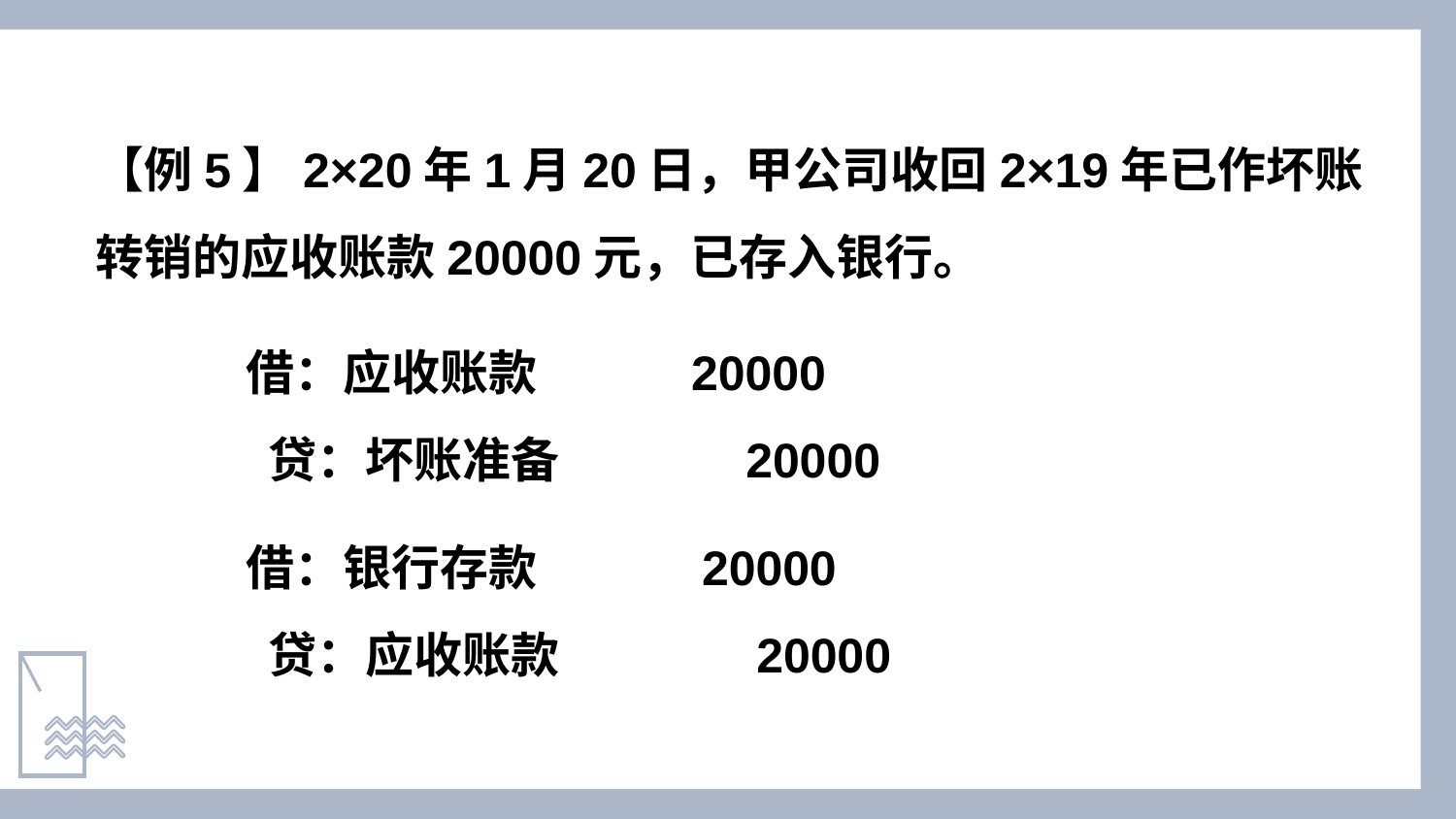

【例5】2×20年1月20日，甲公司收回2×19年已作坏账转销的应收账款20000元，已存入银行。
 借：应收账款             20000
   贷：坏账准备                20000
 借：银行存款              20000
   贷：应收账款                 20000